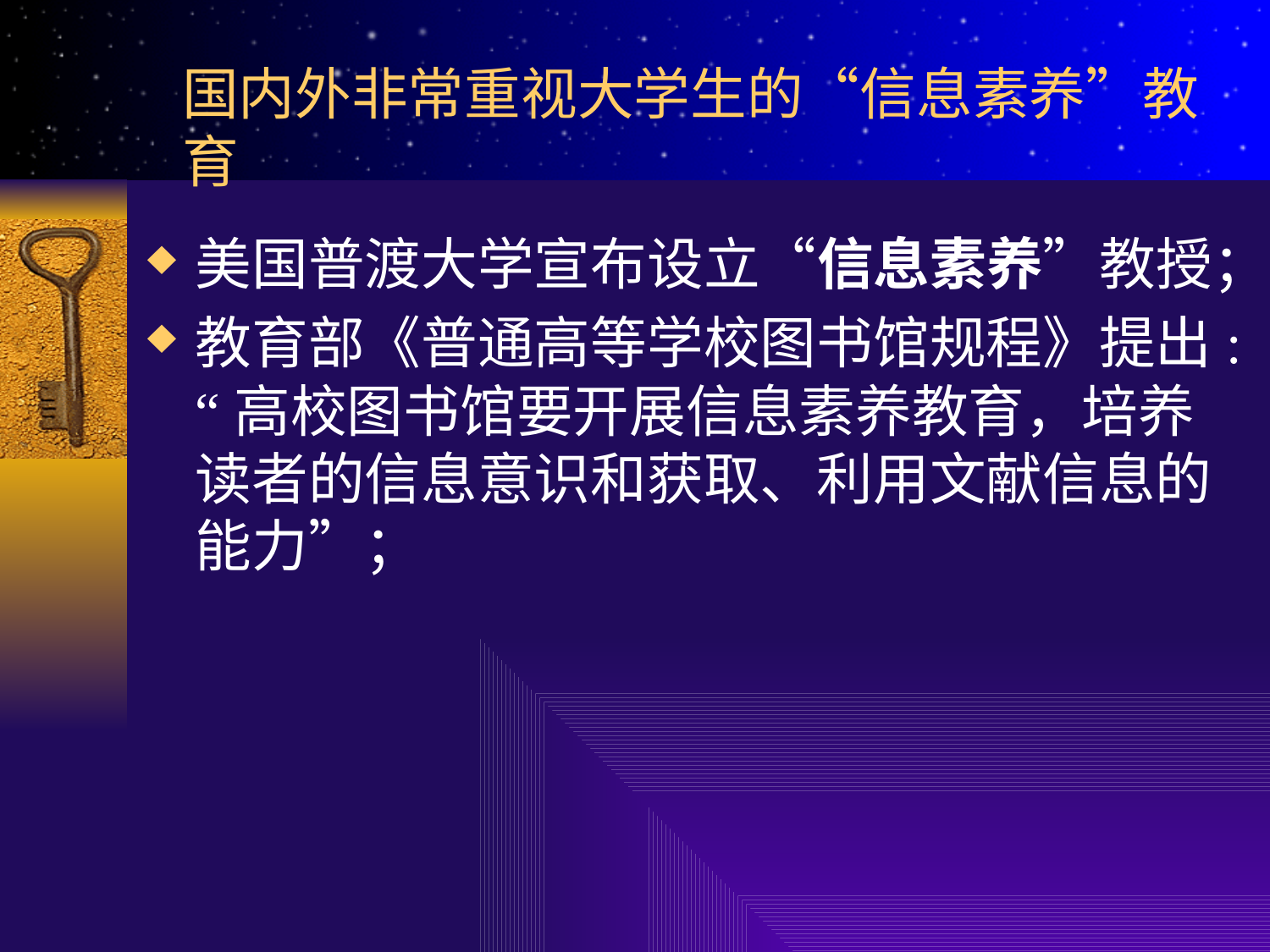

# 国内外非常重视大学生的“信息素养”教育
美国普渡大学宣布设立“信息素养”教授；
教育部《普通高等学校图书馆规程》提出:“高校图书馆要开展信息素养教育，培养读者的信息意识和获取、利用文献信息的能力”；